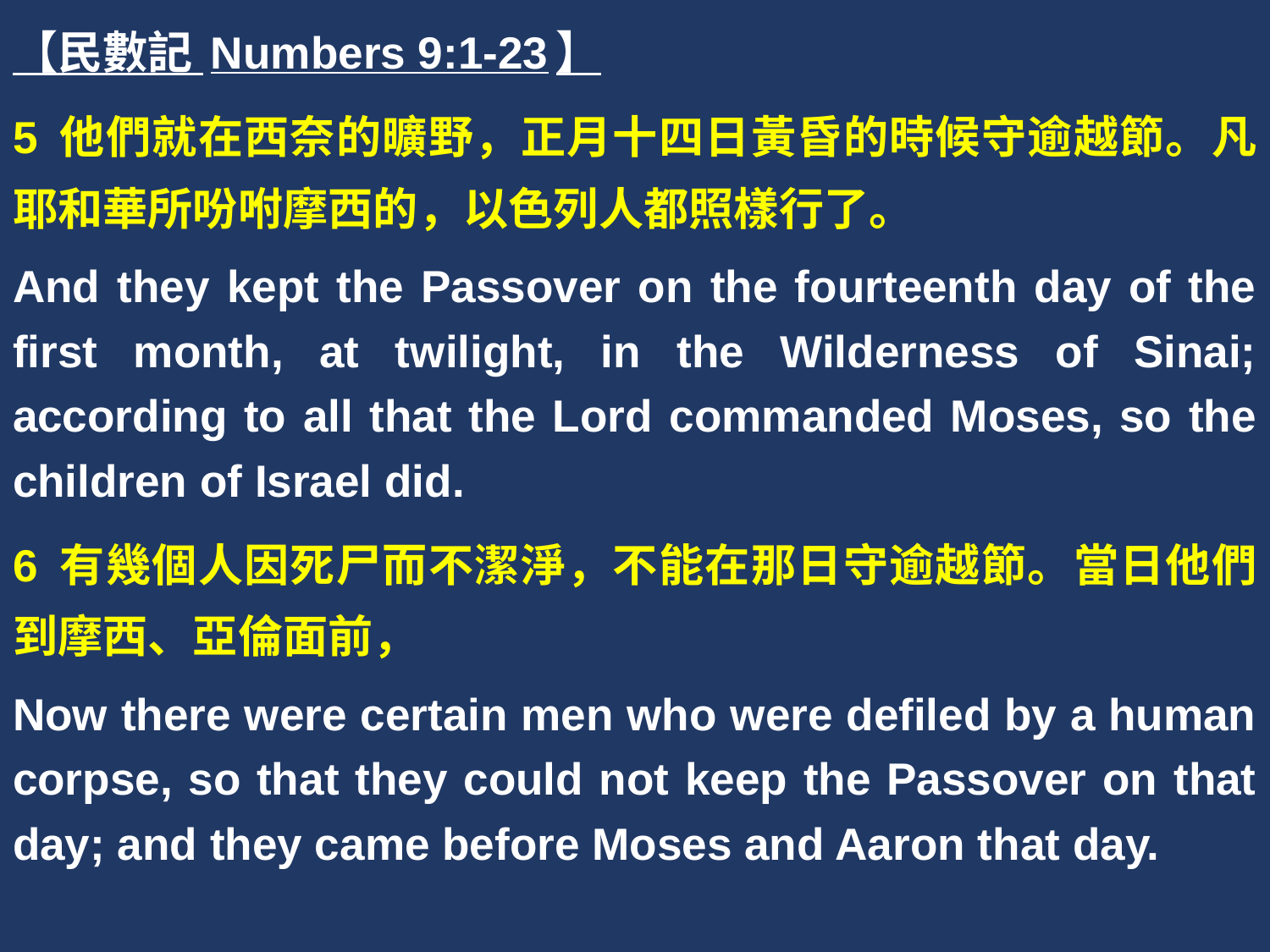

【民數記 Numbers 9:1-23】
5 他們就在西奈的曠野，正月十四日黃昏的時候守逾越節。凡耶和華所吩咐摩西的，以色列人都照樣行了。
And they kept the Passover on the fourteenth day of the first month, at twilight, in the Wilderness of Sinai; according to all that the Lord commanded Moses, so the children of Israel did.
6 有幾個人因死尸而不潔淨，不能在那日守逾越節。當日他們到摩西、亞倫面前，
Now there were certain men who were defiled by a human corpse, so that they could not keep the Passover on that day; and they came before Moses and Aaron that day.